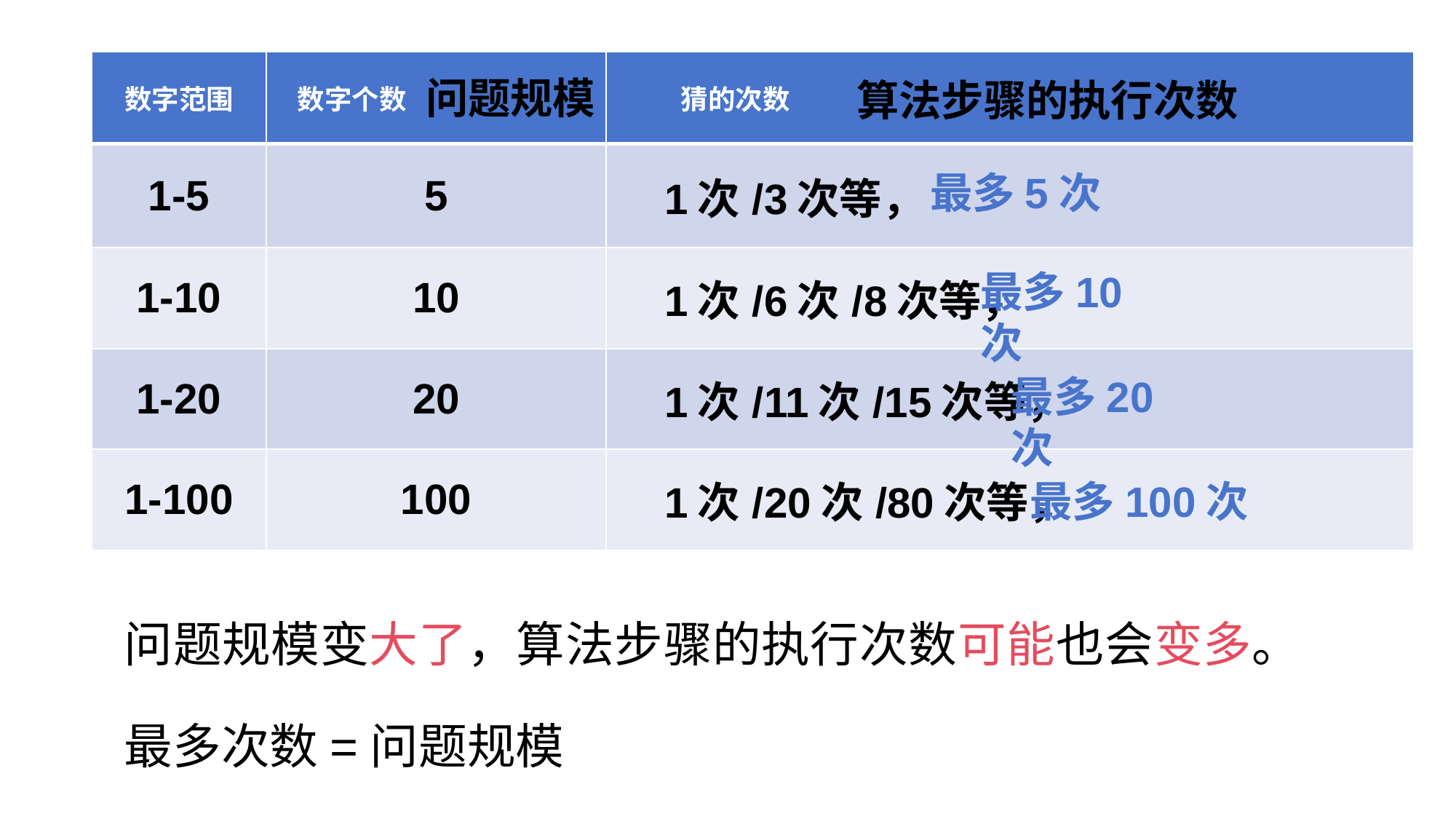

| 数字范围 | 数字个数 | 猜的次数 |
| --- | --- | --- |
| 1-5 | 5 | 1次/3次等， |
| 1-10 | 10 | 1次/6次/8次等， |
| 1-20 | 20 | 1次/11次/15次等， |
| 1-100 | 100 | 1次/20次/80次等， |
问题规模
算法步骤的执行次数
最多5次
最多10次
最多20次
最多100次
问题规模变大了，算法步骤的执行次数可能也会变多。
最多次数=问题规模